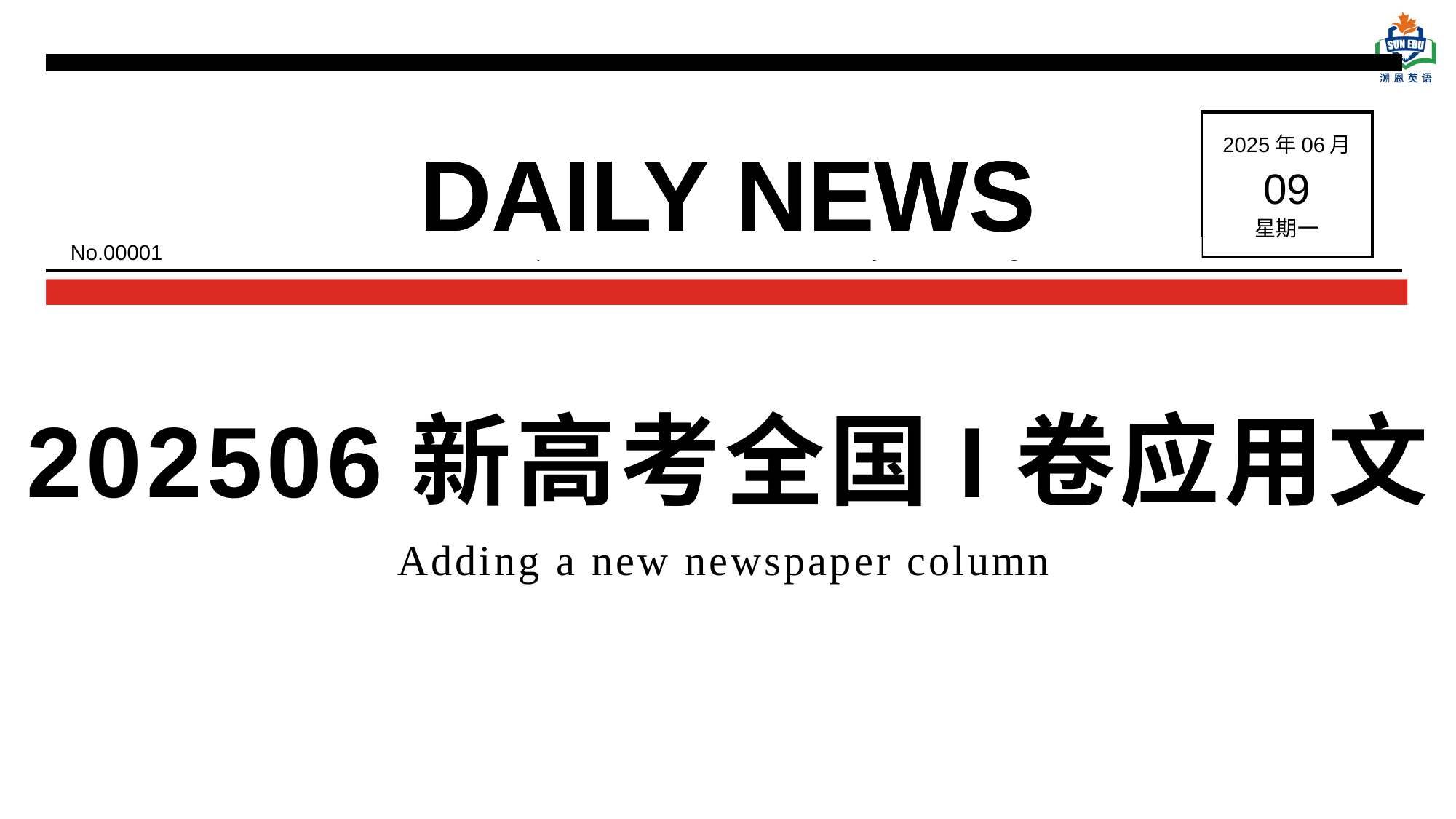

DAILY NEWS
2025年06月
09
星期一

# 202506新高考全国I卷应用文
Adding a new newspaper column